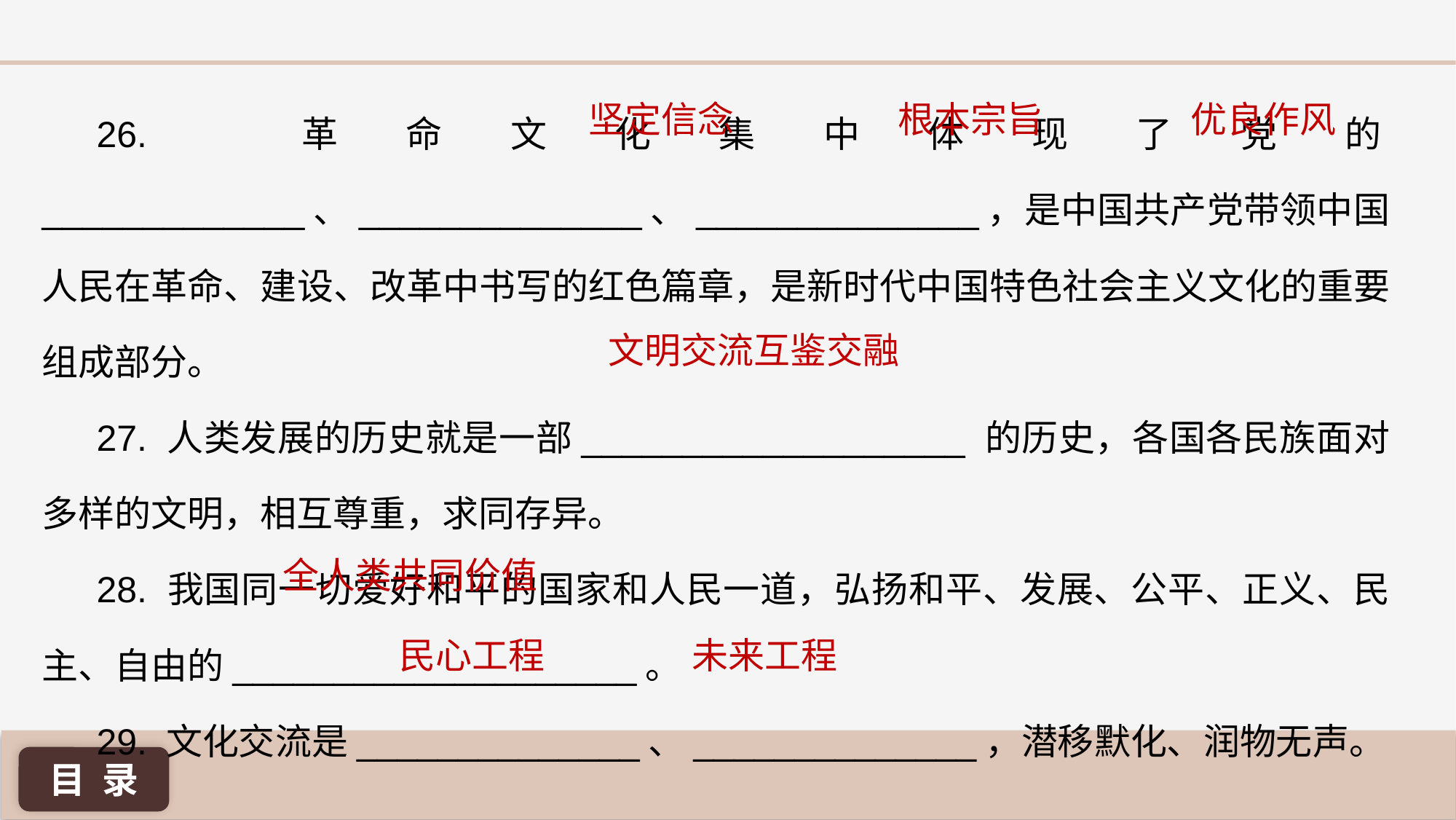

26. 革命文化集中体现了党的_____________、______________、______________，是中国共产党带领中国人民在革命、建设、改革中书写的红色篇章，是新时代中国特色社会主义文化的重要组成部分。
27. 人类发展的历史就是一部___________________ 的历史，各国各民族面对多样的文明，相互尊重，求同存异。
28. 我国同一切爱好和平的国家和人民一道，弘扬和平、发展、公平、正义、民主、自由的____________________。
29. 文化交流是______________、______________，潜移默化、润物无声。
坚定信念
根本宗旨
优良作风
文明交流互鉴交融
全人类共同价值
民心工程
未来工程